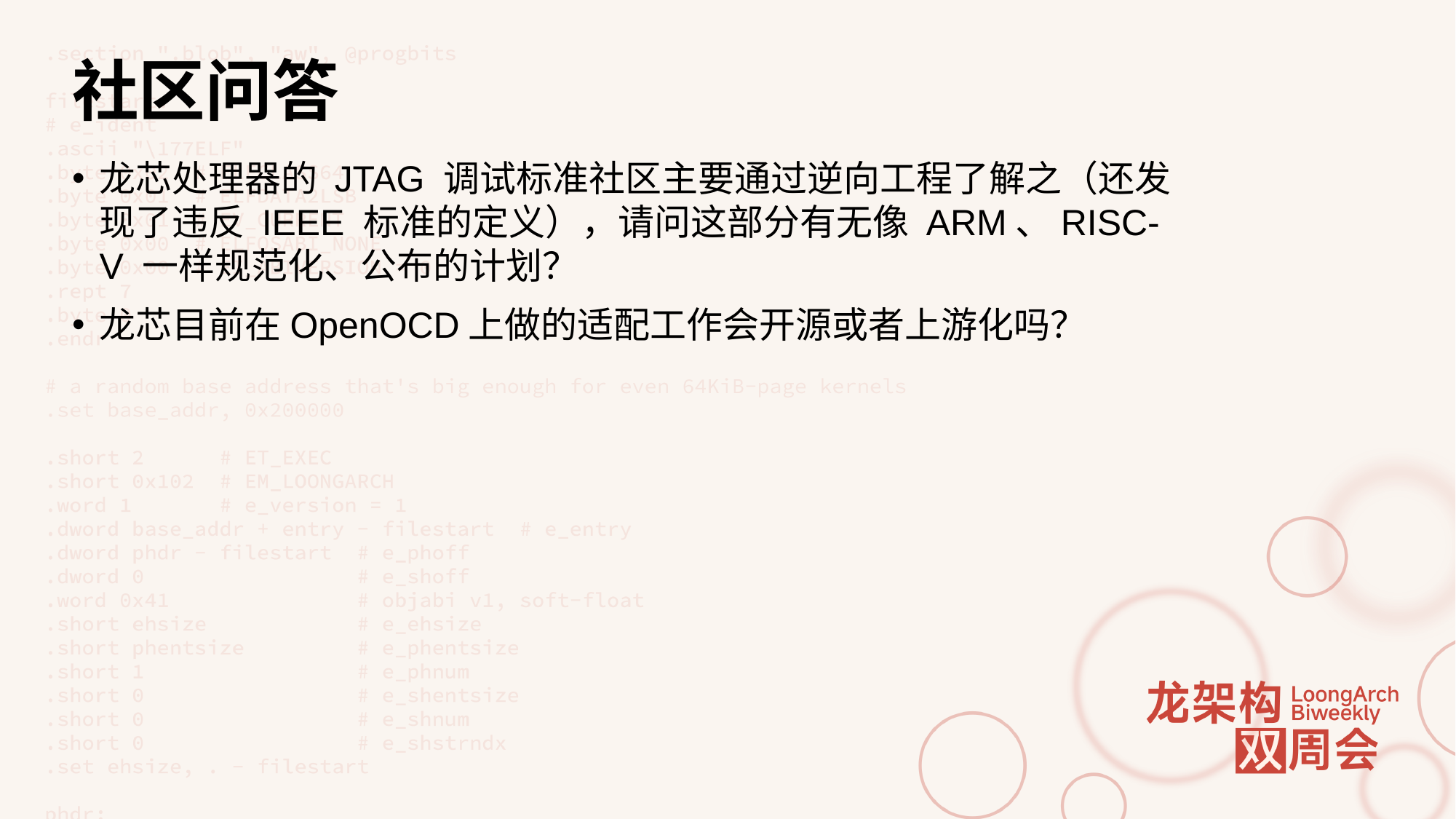

# 社区问答
龙芯处理器的 JTAG 调试标准社区主要通过逆向工程了解之（还发现了违反 IEEE 标准的定义），请问这部分有无像 ARM、RISC-V 一样规范化、公布的计划？
龙芯目前在OpenOCD上做的适配工作会开源或者上游化吗？